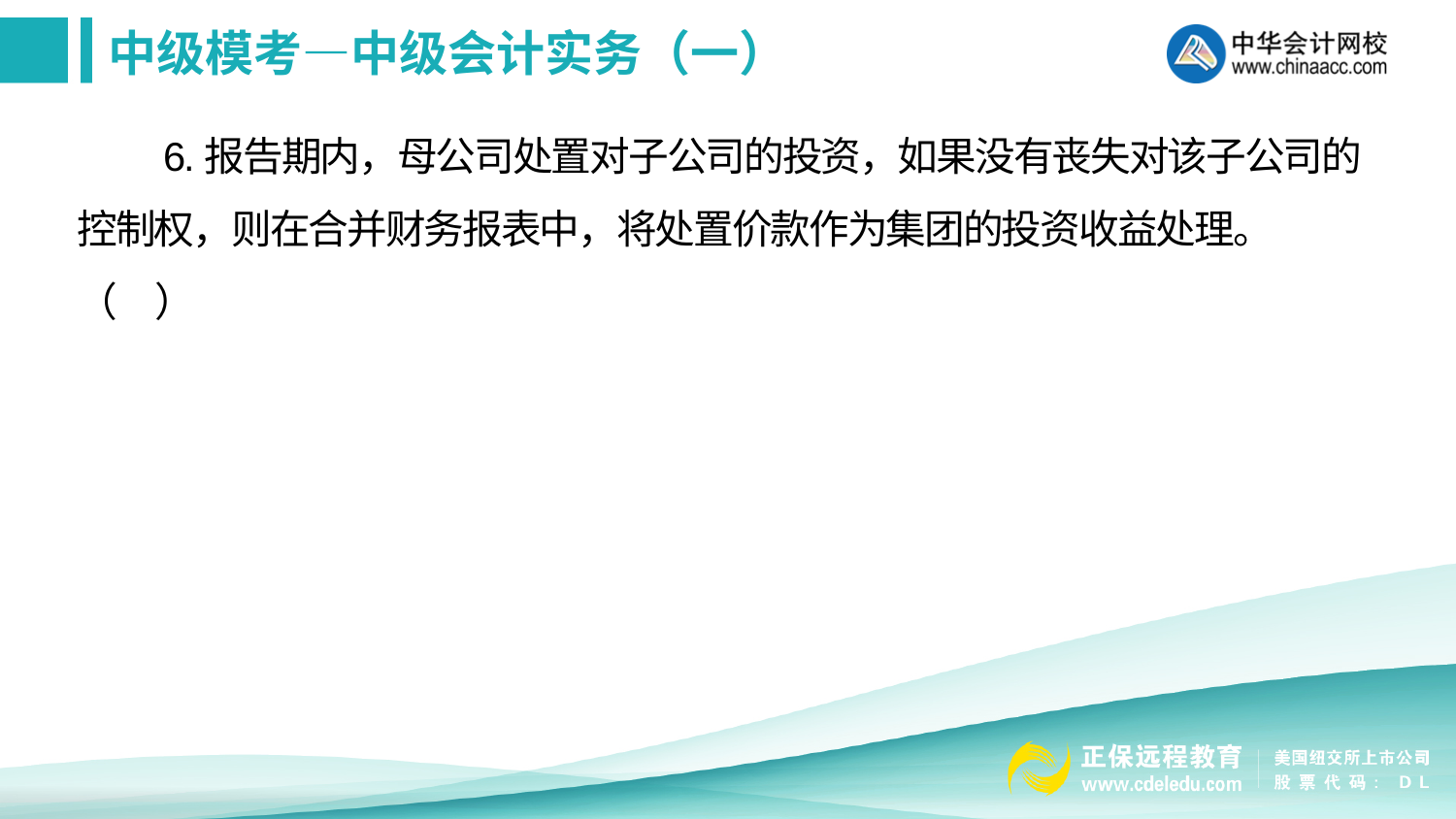

6.报告期内，母公司处置对子公司的投资，如果没有丧失对该子公司的控制权，则在合并财务报表中，将处置价款作为集团的投资收益处理。（　）